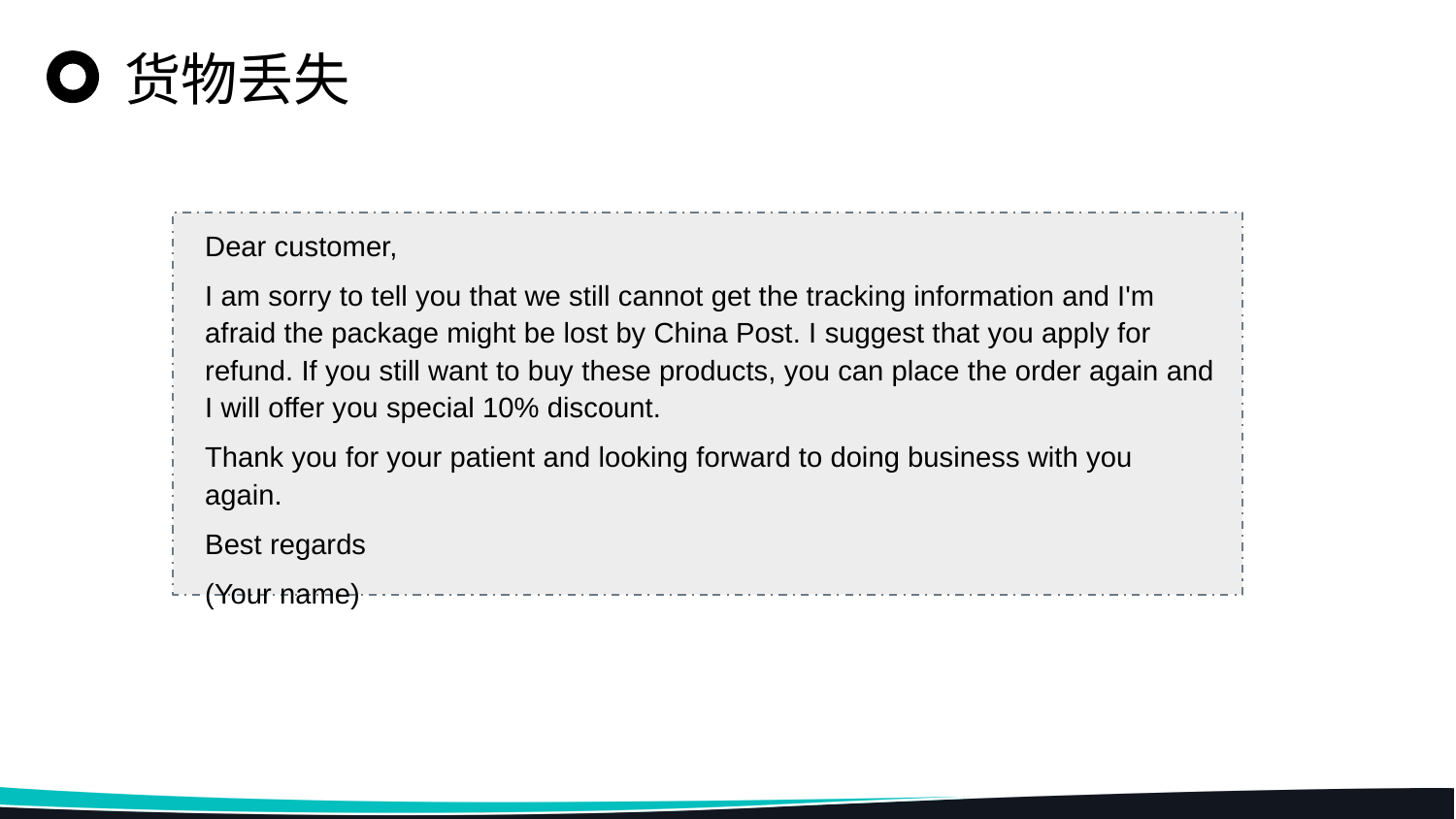

货物丢失

Dear customer,
I am sorry to tell you that we still cannot get the tracking information and I'm afraid the package might be lost by China Post. I suggest that you apply for refund. If you still want to buy these products, you can place the order again and I will offer you special 10% discount.
Thank you for your patient and looking forward to doing business with you again.
Best regards
(Your name)